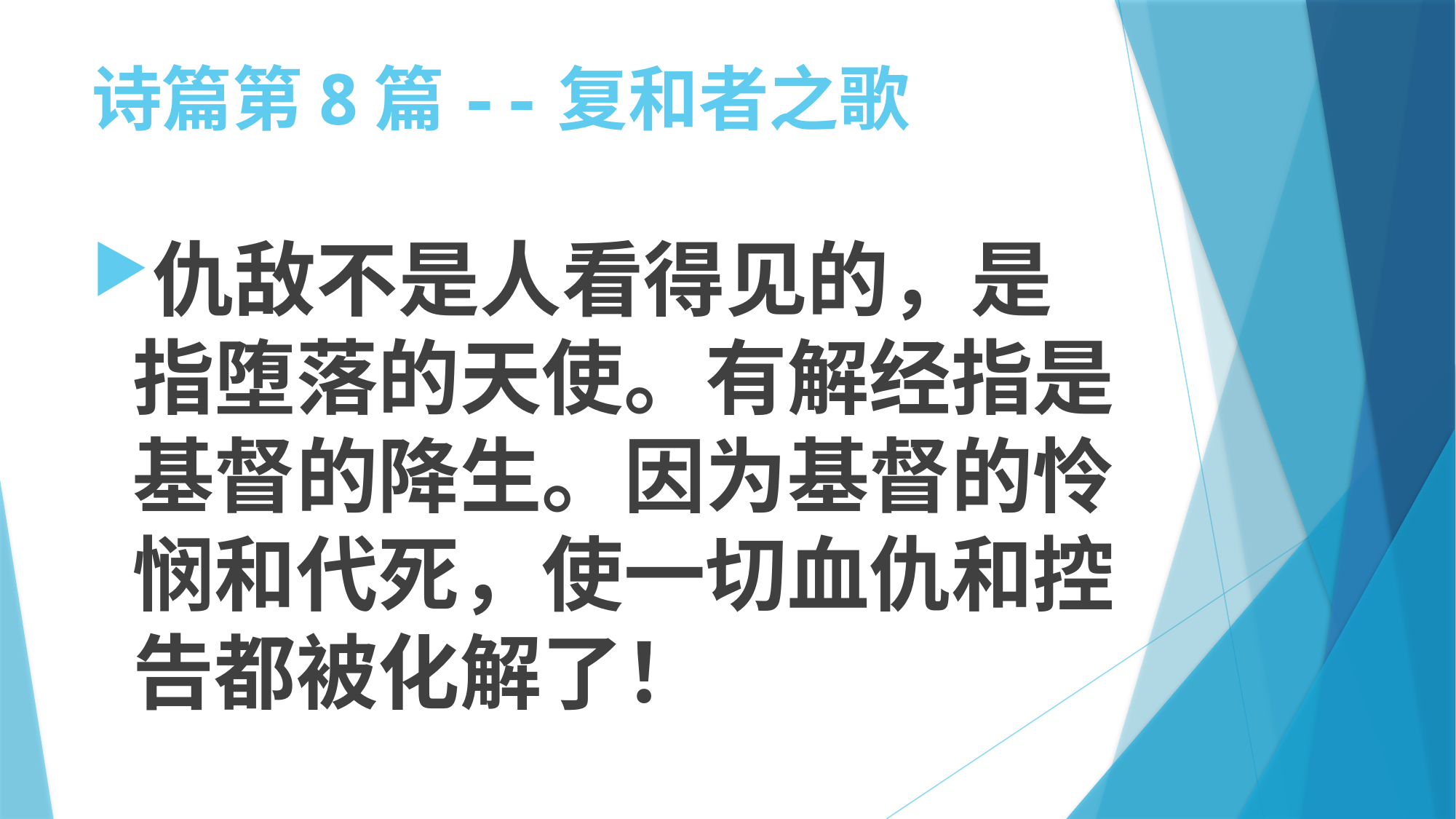

# 诗篇第8篇--复和者之歌
仇敌不是人看得见的，是指堕落的天使。有解经指是基督的降生。因为基督的怜悯和代死，使一切血仇和控告都被化解了！